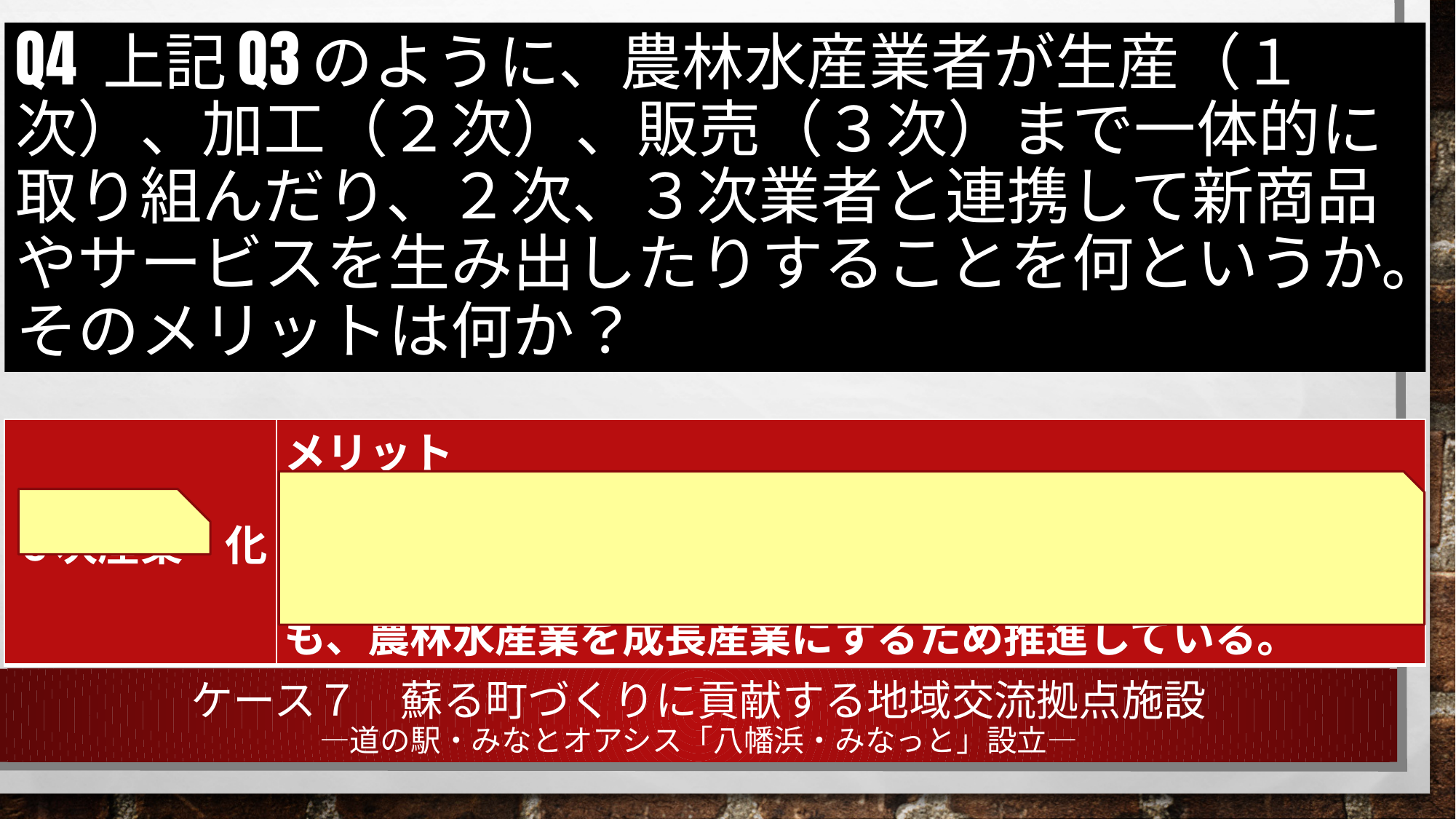

Q4 上記Q3のように、農林水産業者が生産（１次）、加工（２次）、販売（３次）まで一体的に取り組んだり、２次、３次業者と連携して新商品やサービスを生み出したりすることを何というか。そのメリットは何か？
| ６次産業　化 | メリット 消費者のニーズに応じた生産、供給が可能になり、農林水産業者の所得向上、地域の活性化につながるとされる。国も、農林水産業を成長産業にするため推進している。 |
| --- | --- |

# ケース７　蘇る町づくりに貢献する地域交流拠点施設 ―道の駅・みなとオアシス「八幡浜・みなっと」設立―